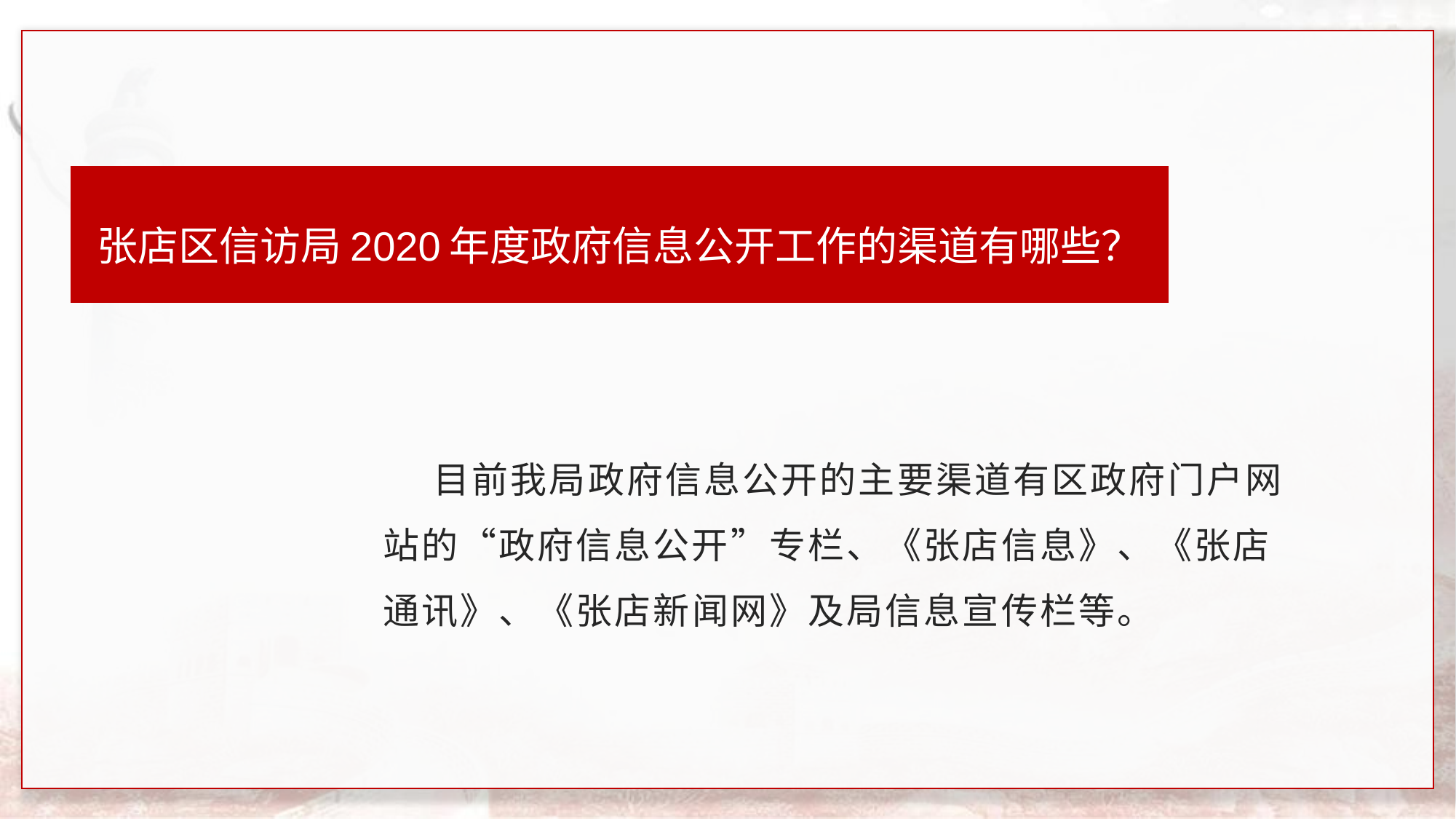

张店区信访局2020年度政府信息公开工作的渠道有哪些？

    目前我局政府信息公开的主要渠道有区政府门户网站的“政府信息公开”专栏、《张店信息》、《张店通讯》、《张店新闻网》及局信息宣传栏等。